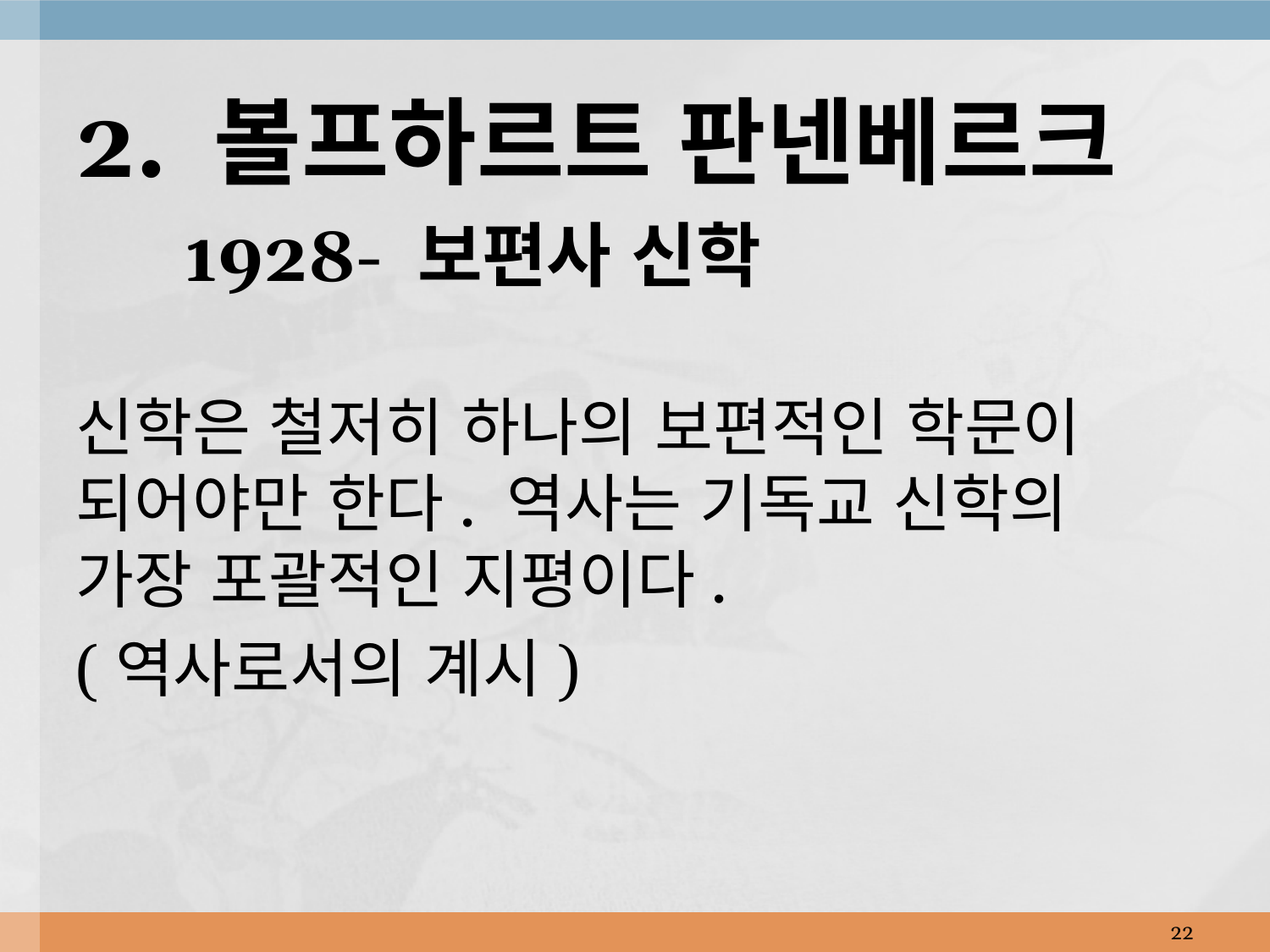

2. 볼프하르트 판넨베르크
      1928- 보편사 신학

신학은 철저히 하나의 보편적인 학문이 되어야만 한다. 역사는 기독교 신학의 가장 포괄적인 지평이다.
(역사로서의 계시)
22